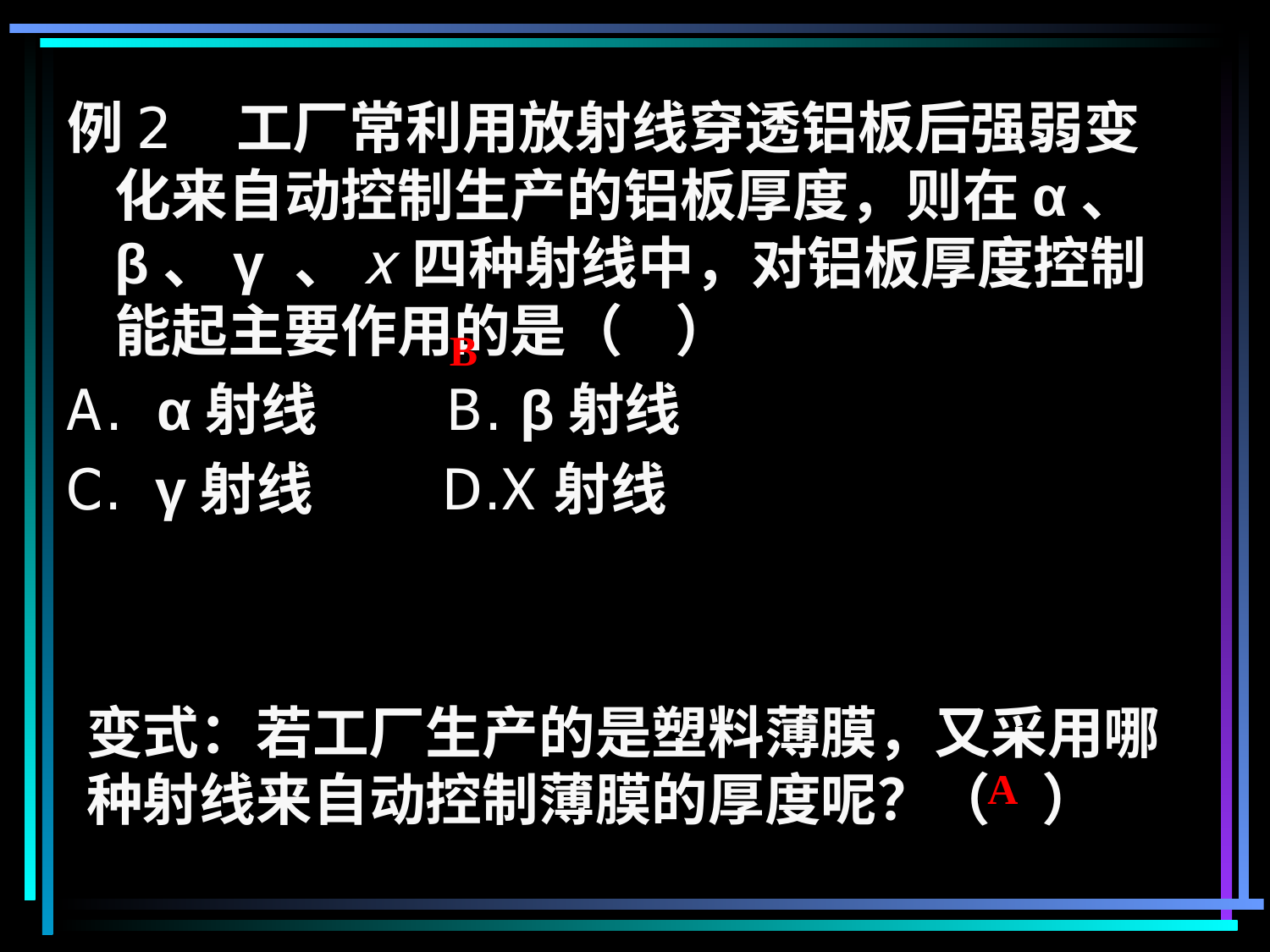

例2   工厂常利用放射线穿透铝板后强弱变化来自动控制生产的铝板厚度，则在α、β、γ 、x四种射线中，对铝板厚度控制能起主要作用的是（    ）
A.  α射线         B. β射线
C.  γ射线         D.X射线

B
变式：若工厂生产的是塑料薄膜，又采用哪种射线来自动控制薄膜的厚度呢？（    ）
A